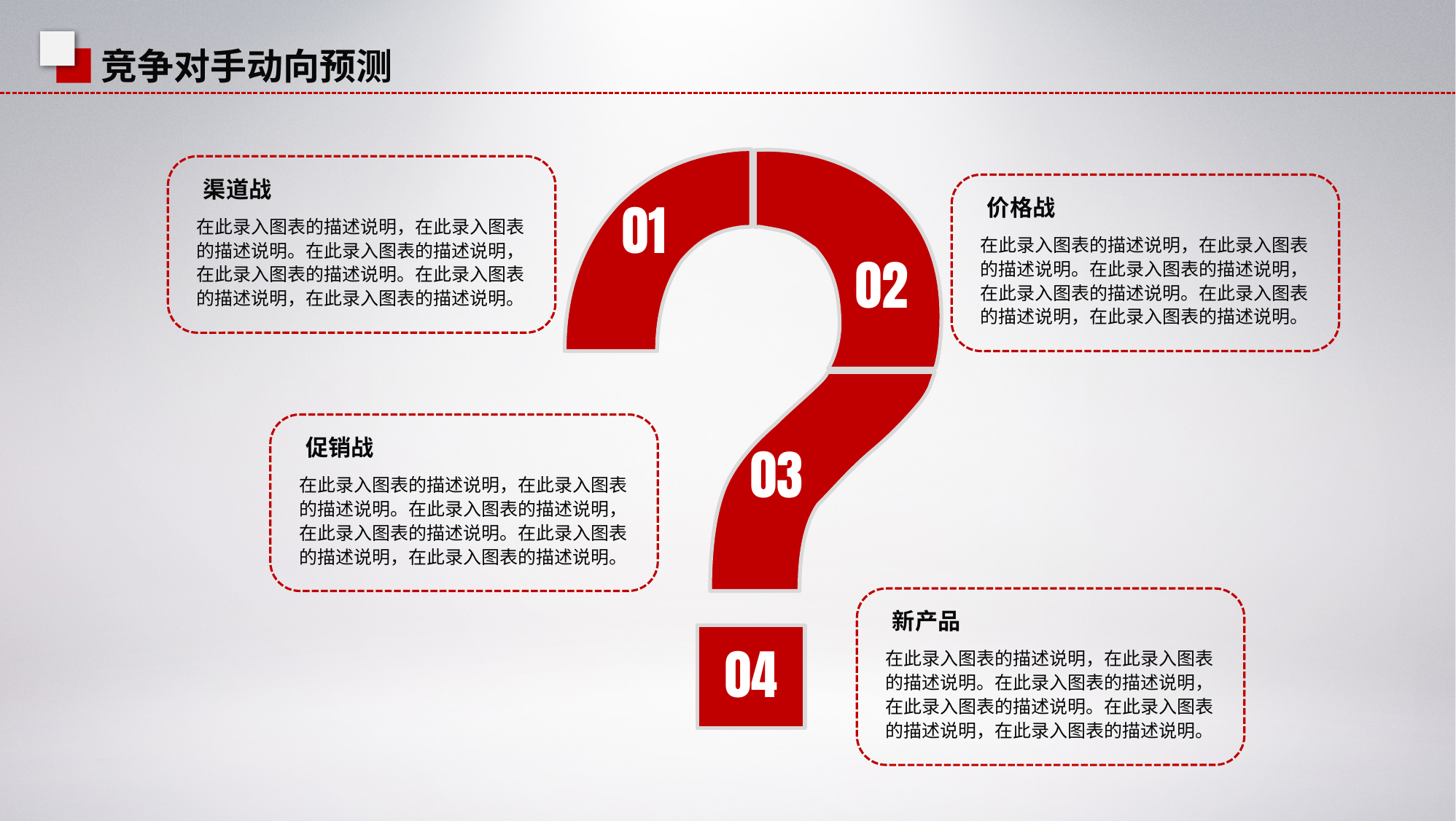

竞争对手动向预测

渠道战

价格战
01
在此录入图表的描述说明，在此录入图表的描述说明。在此录入图表的描述说明，在此录入图表的描述说明。在此录入图表的描述说明，在此录入图表的描述说明。
在此录入图表的描述说明，在此录入图表的描述说明。在此录入图表的描述说明，在此录入图表的描述说明。在此录入图表的描述说明，在此录入图表的描述说明。
02

促销战
03
在此录入图表的描述说明，在此录入图表的描述说明。在此录入图表的描述说明，在此录入图表的描述说明。在此录入图表的描述说明，在此录入图表的描述说明。

新产品

04
在此录入图表的描述说明，在此录入图表的描述说明。在此录入图表的描述说明，在此录入图表的描述说明。在此录入图表的描述说明，在此录入图表的描述说明。